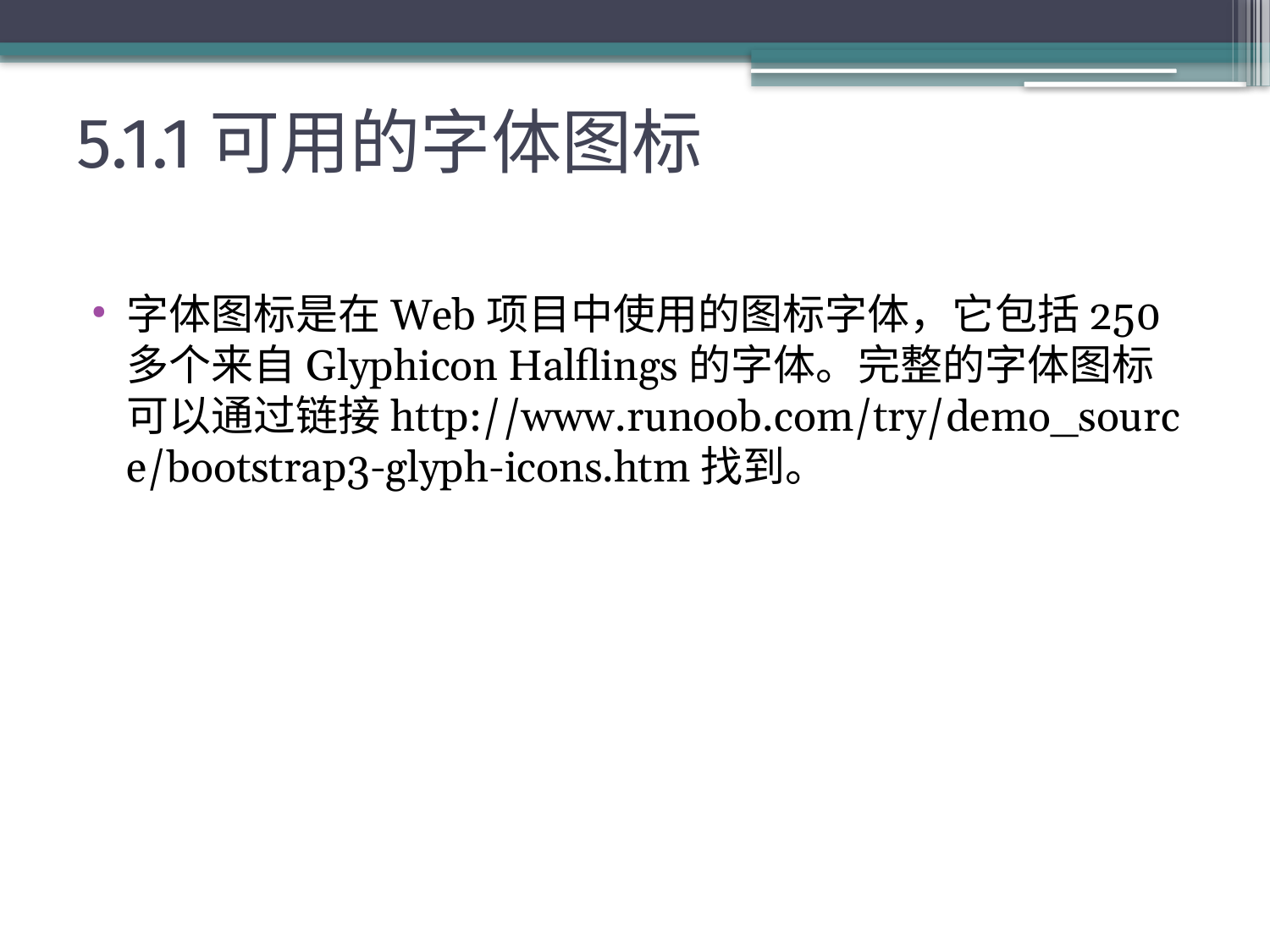

# 5.1.1可用的字体图标

字体图标是在Web项目中使用的图标字体，它包括250多个来自Glyphicon Halflings的字体。完整的字体图标可以通过链接http://www.runoob.com/try/demo_source/bootstrap3-glyph-icons.htm找到。